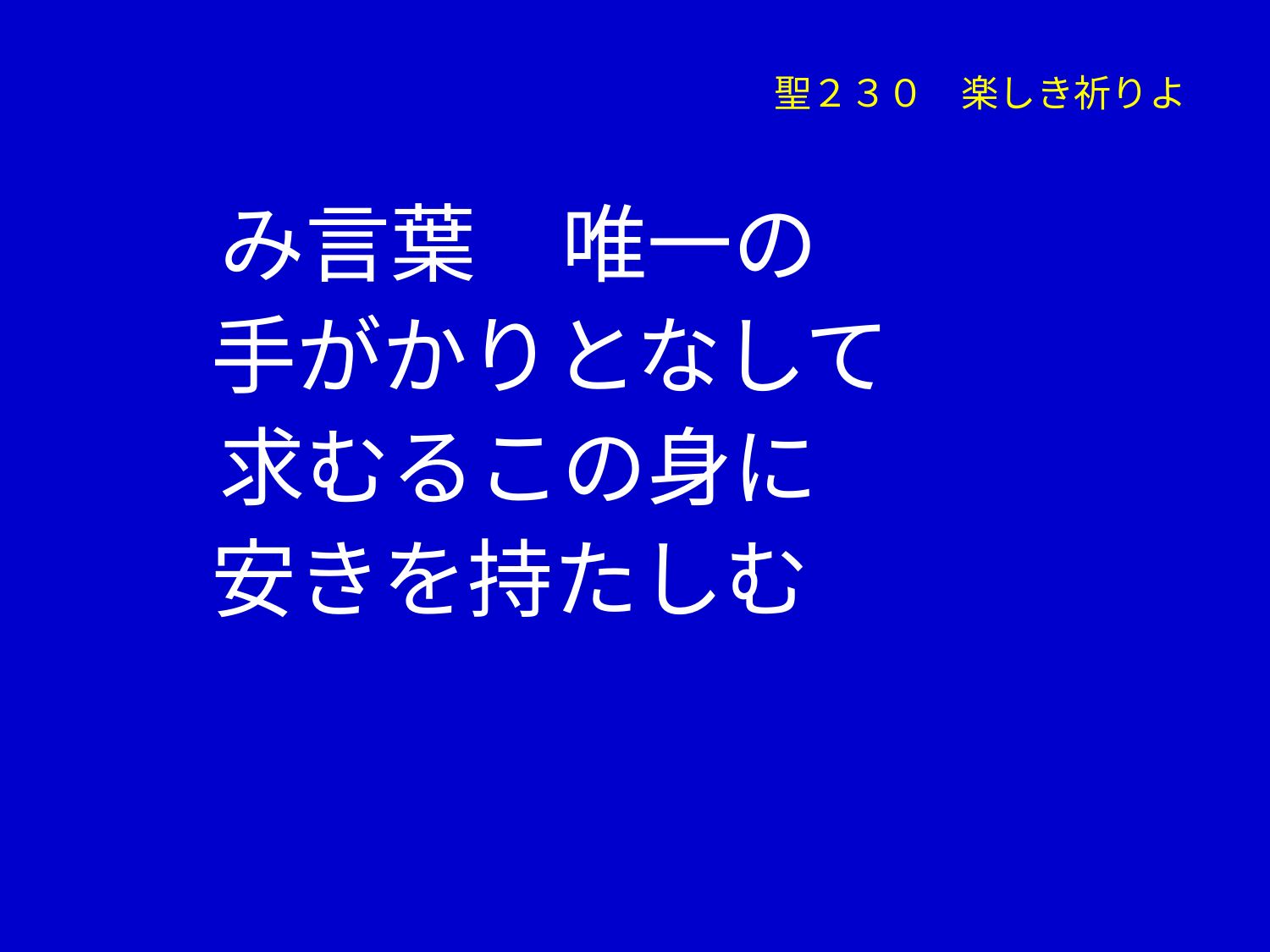

聖２３０　楽しき祈りよ
　 み言葉　唯一の
    手がかりとなして
　 求むるこの身に
    安きを持たしむ